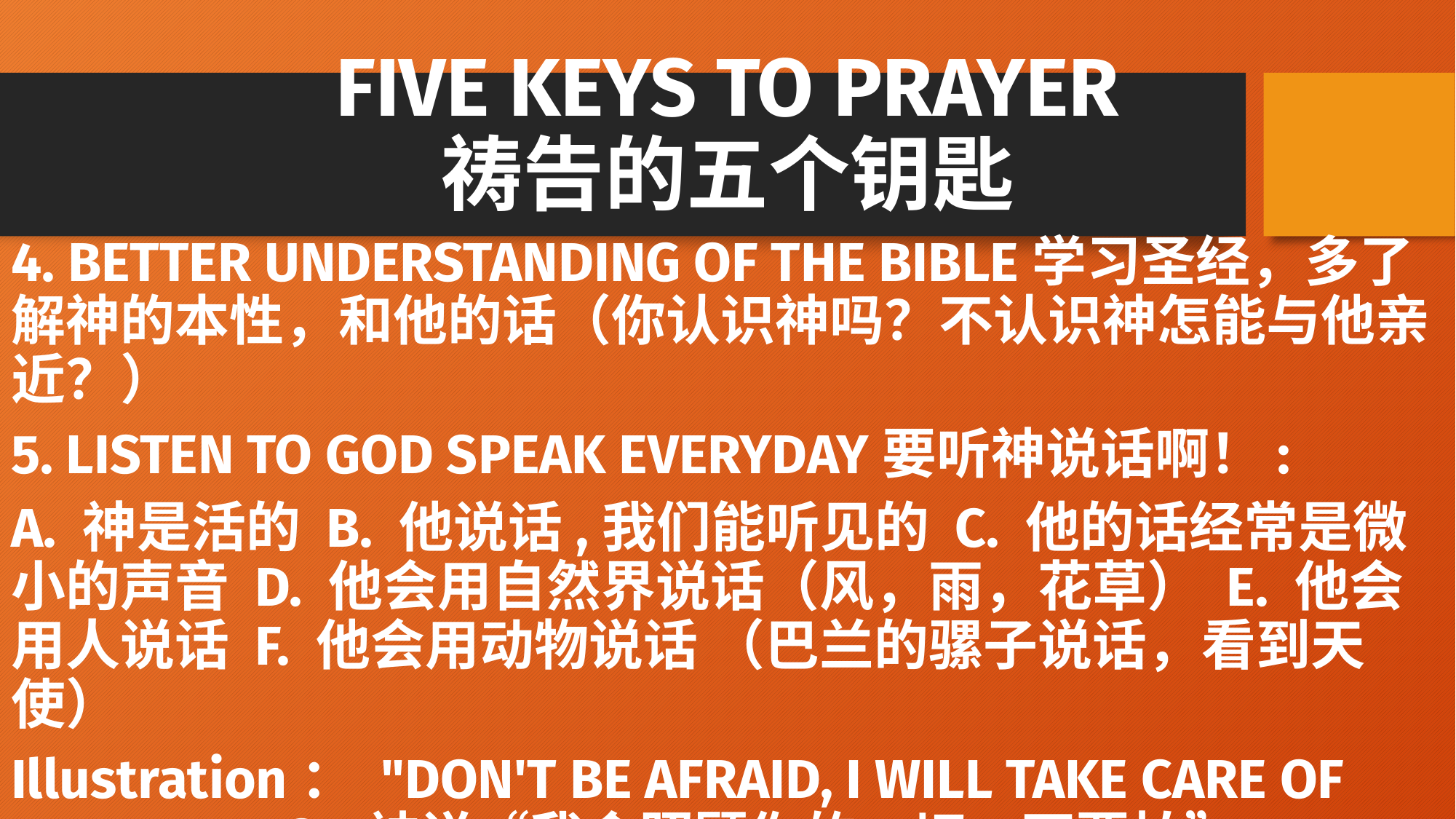

# FIVE KEYS TO PRAYER 祷告的五个钥匙

4. BETTER UNDERSTANDING OF THE BIBLE学习圣经，多了解神的本性，和他的话（你认识神吗？不认识神怎能与他亲近？）
5. LISTEN TO GOD SPEAK EVERYDAY要听神说话啊！:
A. 神是活的 B. 他说话,我们能听见的 C. 他的话经常是微小的声音 D. 他会用自然界说话（风，雨，花草） E. 他会用人说话 F. 他会用动物说话 （巴兰的骡子说话，看到天使）
Illustration： "DON'T BE AFRAID, I WILL TAKE CARE OF EVERYTHING" 神说“我会照顾你的一切，不要怕”